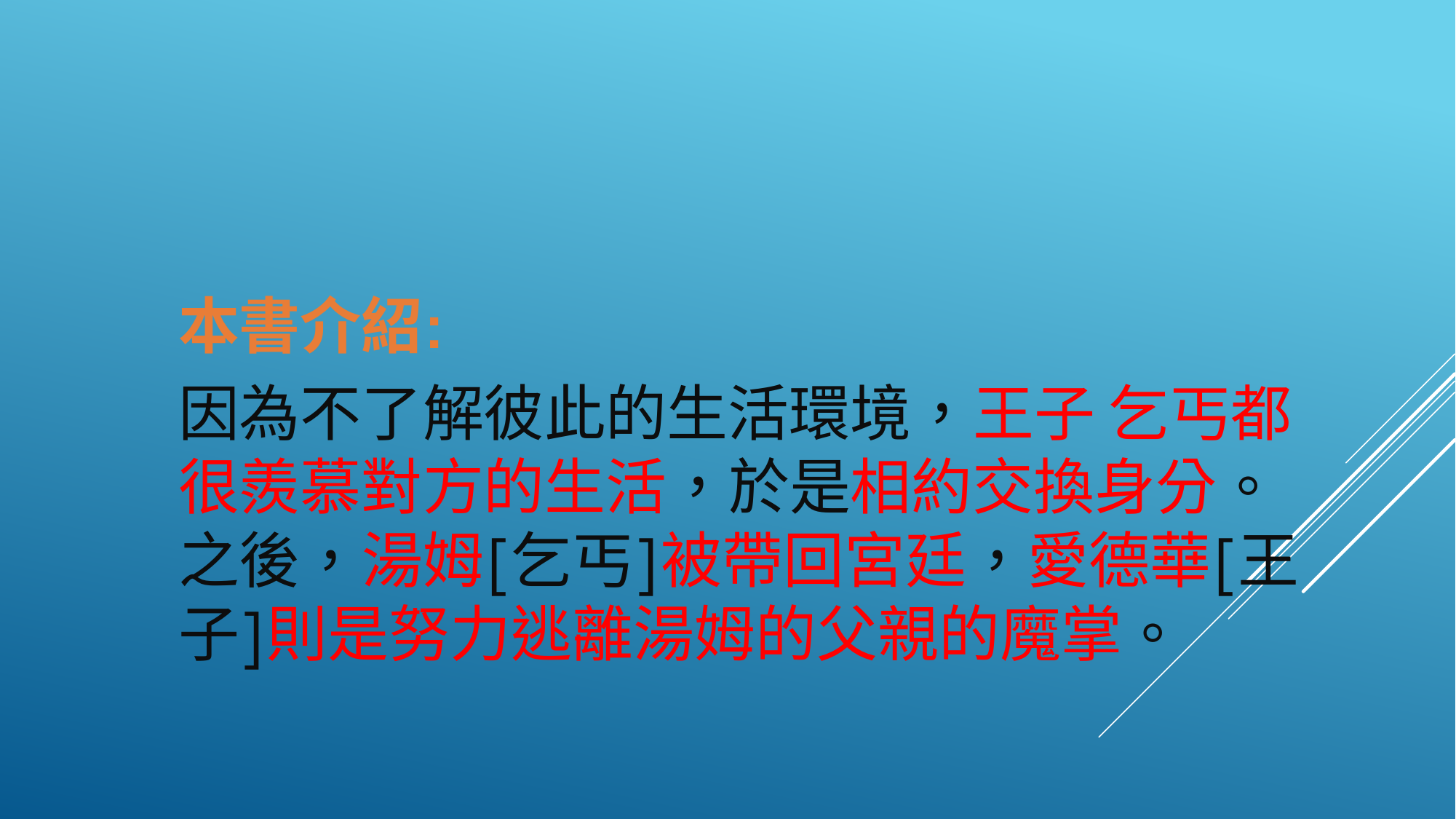

#
本書介紹:
因為不了解彼此的生活環境，王子 乞丐都很羨慕對方的生活，於是相約交換身分。之後，湯姆[乞丐]被帶回宮廷，愛德華[王子]則是努力逃離湯姆的父親的魔掌。